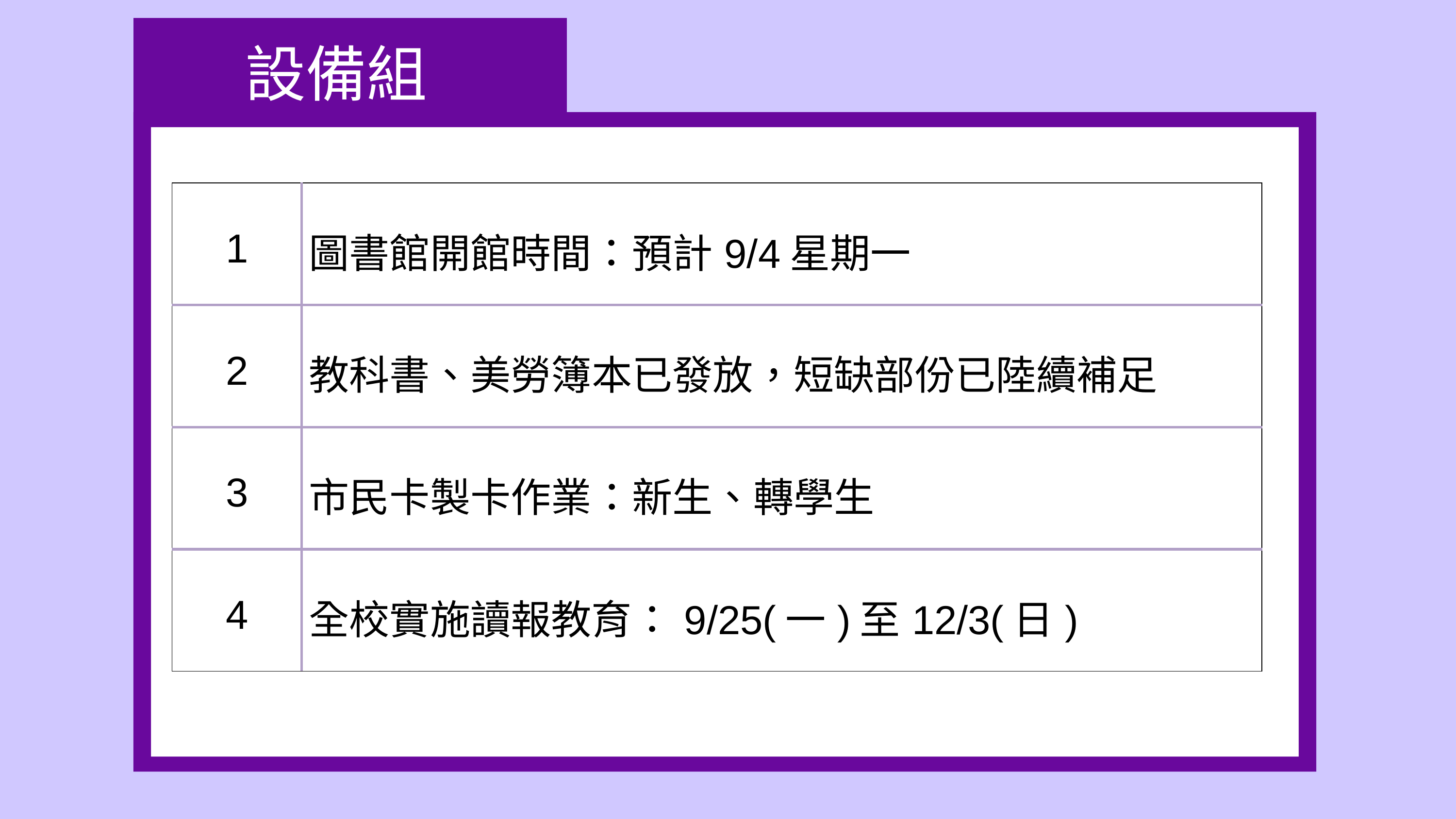

INTRODUCTION
設備組

| 1 | 圖書館開館時間：預計9/4星期一 |
| --- | --- |
| 2 | 教科書、美勞簿本已發放，短缺部份已陸續補足 |
| 3 | 市民卡製卡作業：新生、轉學生 |
| 4 | 全校實施讀報教育：9/25(一)至12/3(日) |